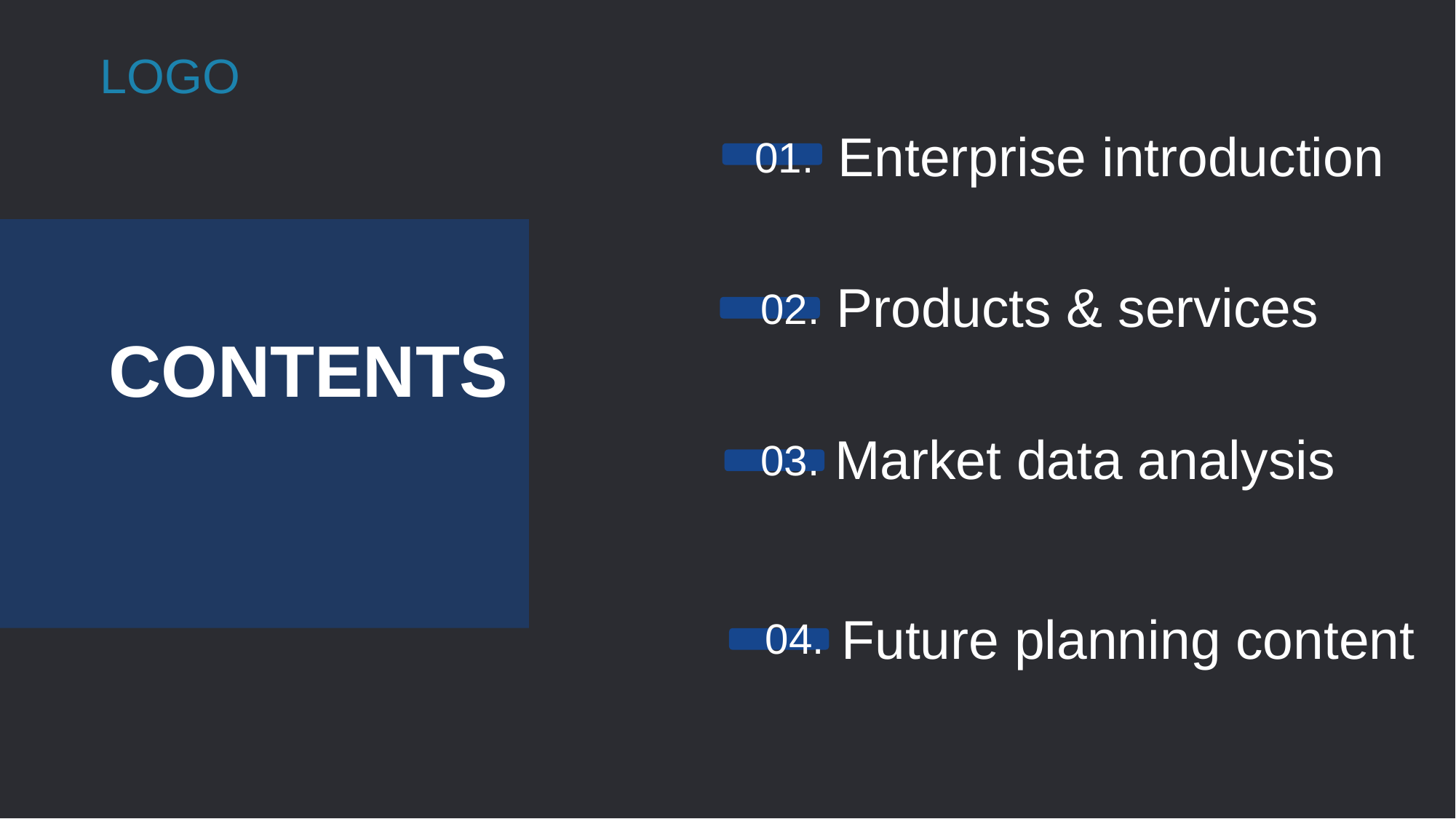

行业PPT模板http://www.1ppt.com/hangye/

LOGO
Enterprise introduction
01.

Products & services
02.

CONTENTS
Market data analysis
03.

Future planning content
04.